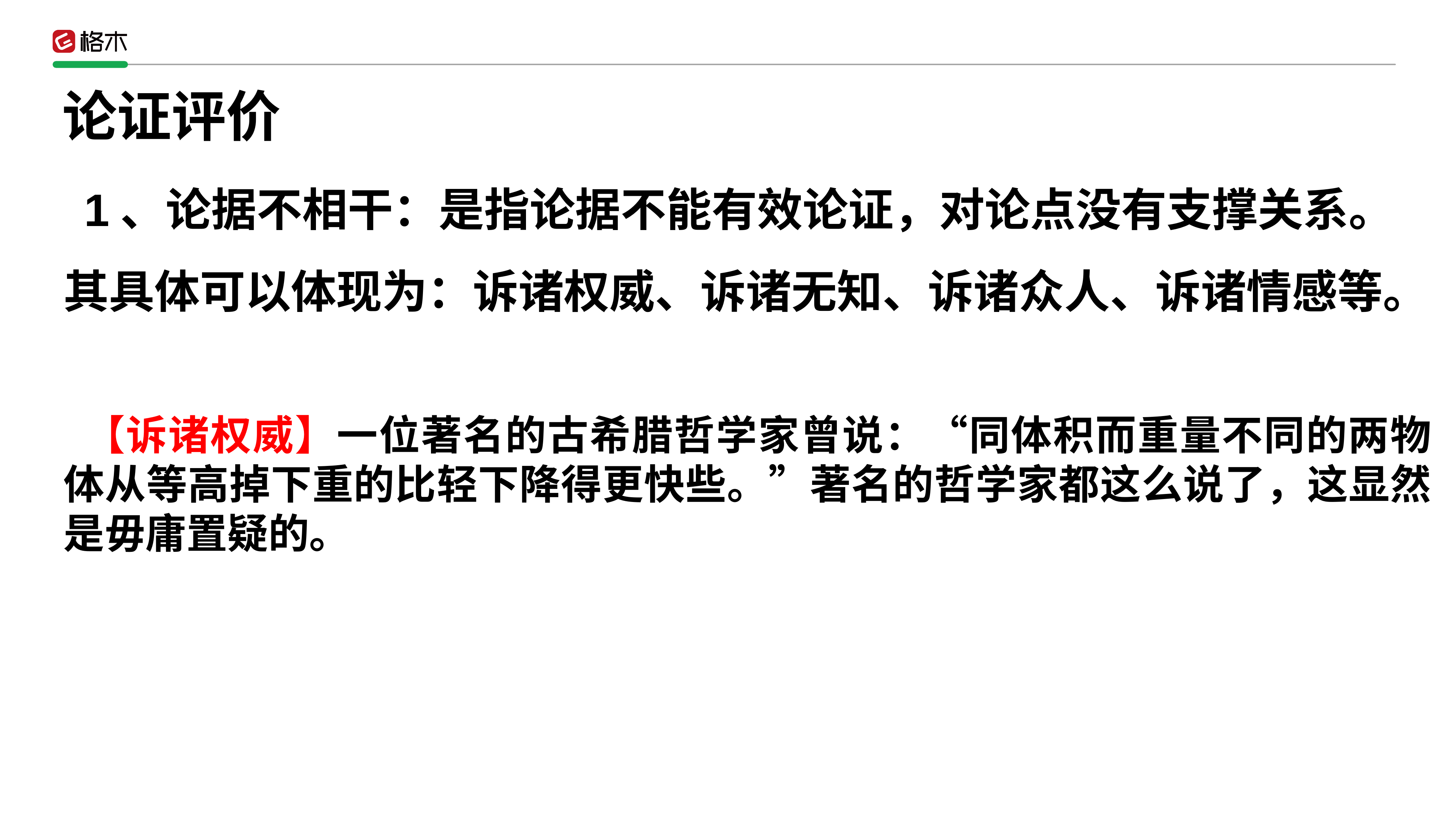

论证评价
1、论据不相干：是指论据不能有效论证，对论点没有支撑关系。其具体可以体现为：诉诸权威、诉诸无知、诉诸众人、诉诸情感等。

【诉诸权威】一位著名的古希腊哲学家曾说：“同体积而重量不同的两物体从等高掉下重的比轻下降得更快些。”著名的哲学家都这么说了，这显然是毋庸置疑的。